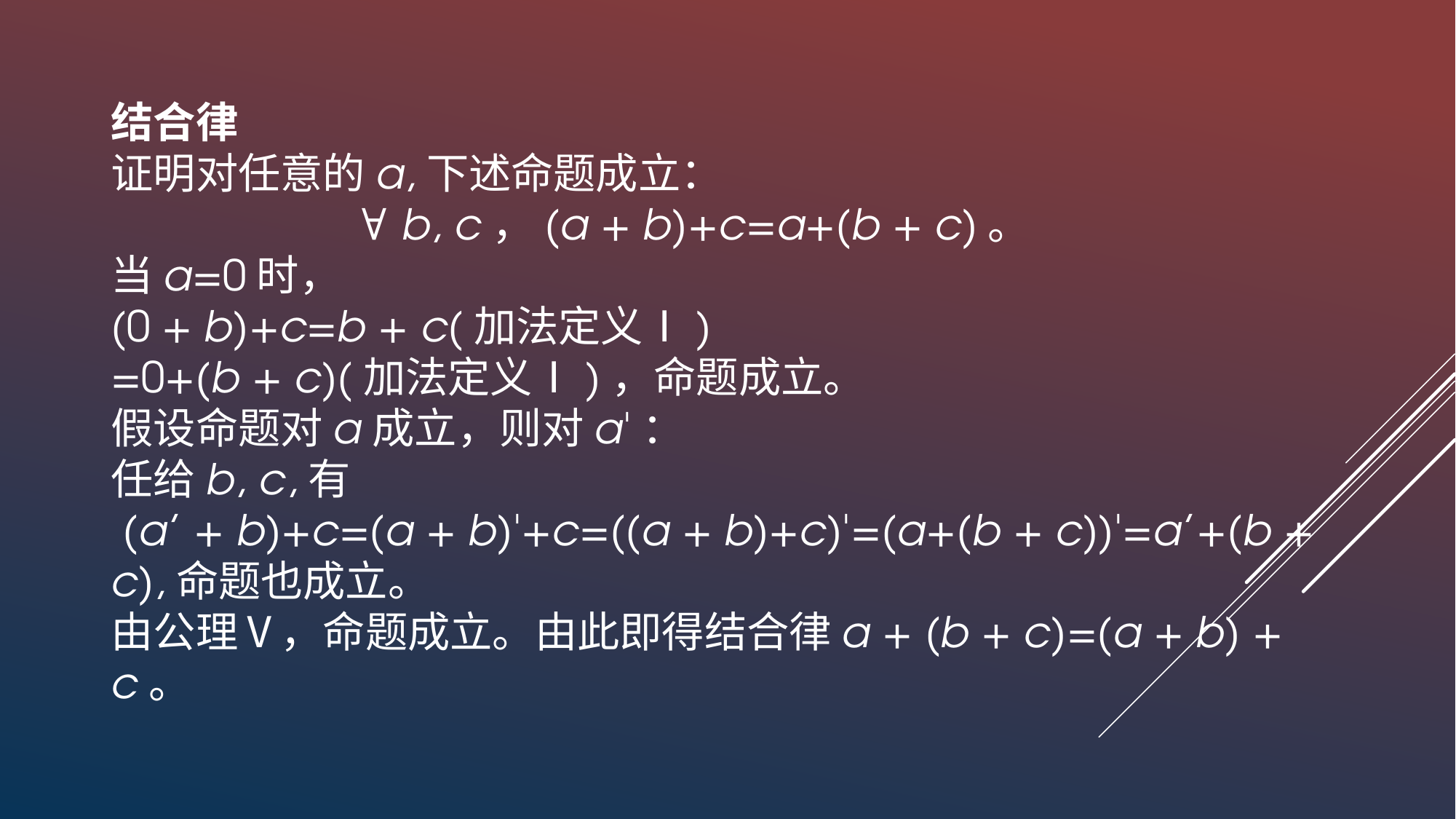

结合律
证明对任意的a,下述命题成立：
                     ∀ b, c，(a + b)+c=a+(b + c)。
当a=0时，
(0 + b)+c=b + c(加法定义Ⅰ)
=0+(b + c)(加法定义Ⅰ)，命题成立。
假设命题对a成立，则对a'：
任给b, c,有
 (a’ + b)+c=(a + b)'+c=((a + b)+c)'=(a+(b + c))'=a’+(b + c),命题也成立。
由公理Ⅴ，命题成立。由此即得结合律a + (b + c)=(a + b) + c。